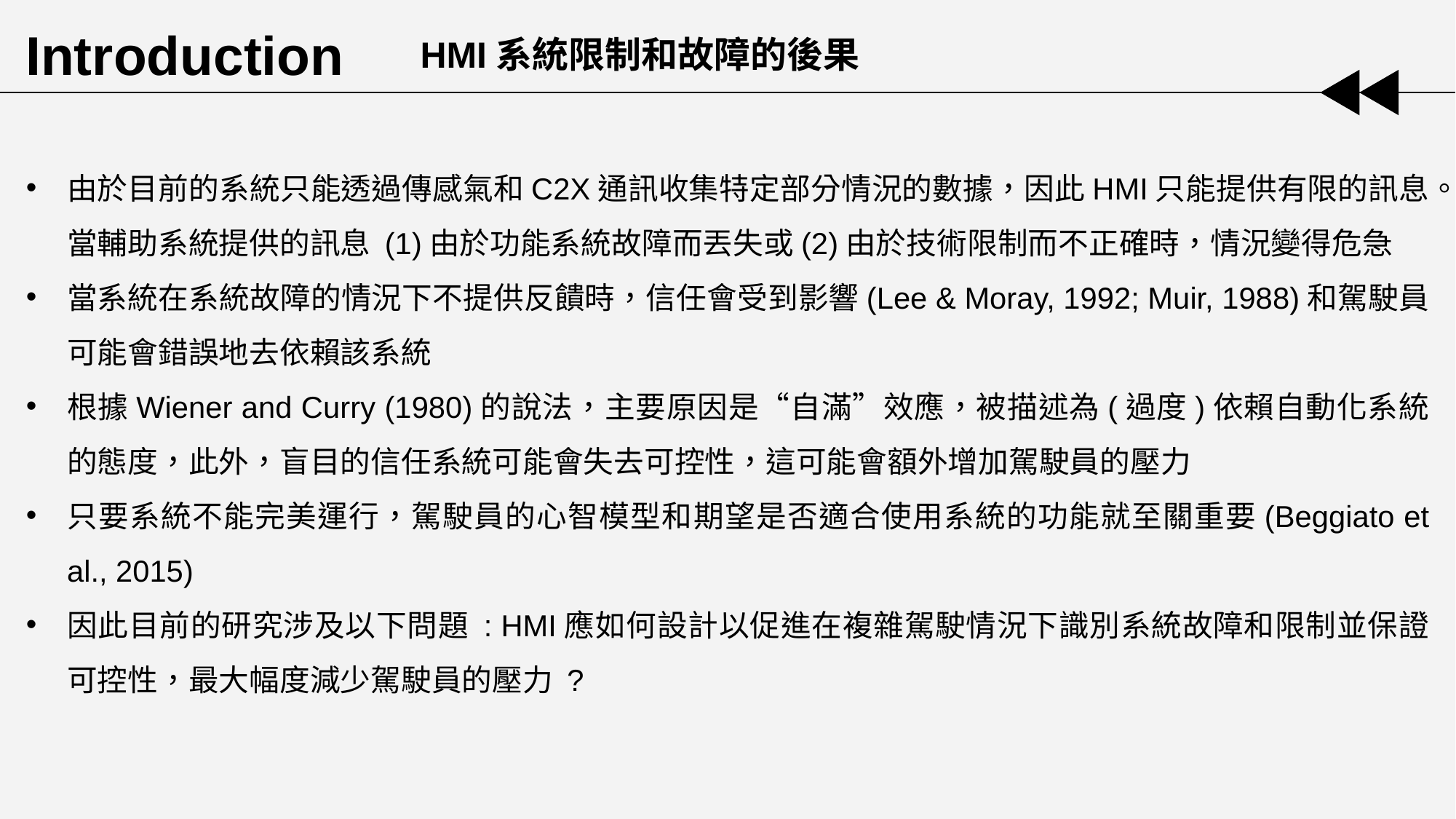

Introduction
HMI系統限制和故障的後果

由於目前的系統只能透過傳感氣和C2X通訊收集特定部分情況的數據，因此HMI只能提供有限的訊息。當輔助系統提供的訊息 (1)由於功能系統故障而丟失或(2)由於技術限制而不正確時，情況變得危急
當系統在系統故障的情況下不提供反饋時，信任會受到影響(Lee & Moray, 1992; Muir, 1988)和駕駛員可能會錯誤地去依賴該系統
根據Wiener and Curry (1980)的說法，主要原因是“自滿”效應，被描述為(過度)依賴自動化系統的態度，此外，盲目的信任系統可能會失去可控性，這可能會額外增加駕駛員的壓力
只要系統不能完美運行，駕駛員的心智模型和期望是否適合使用系統的功能就至關重要(Beggiato et al., 2015)
因此目前的研究涉及以下問題 : HMI應如何設計以促進在複雜駕駛情況下識別系統故障和限制並保證可控性，最大幅度減少駕駛員的壓力 ?